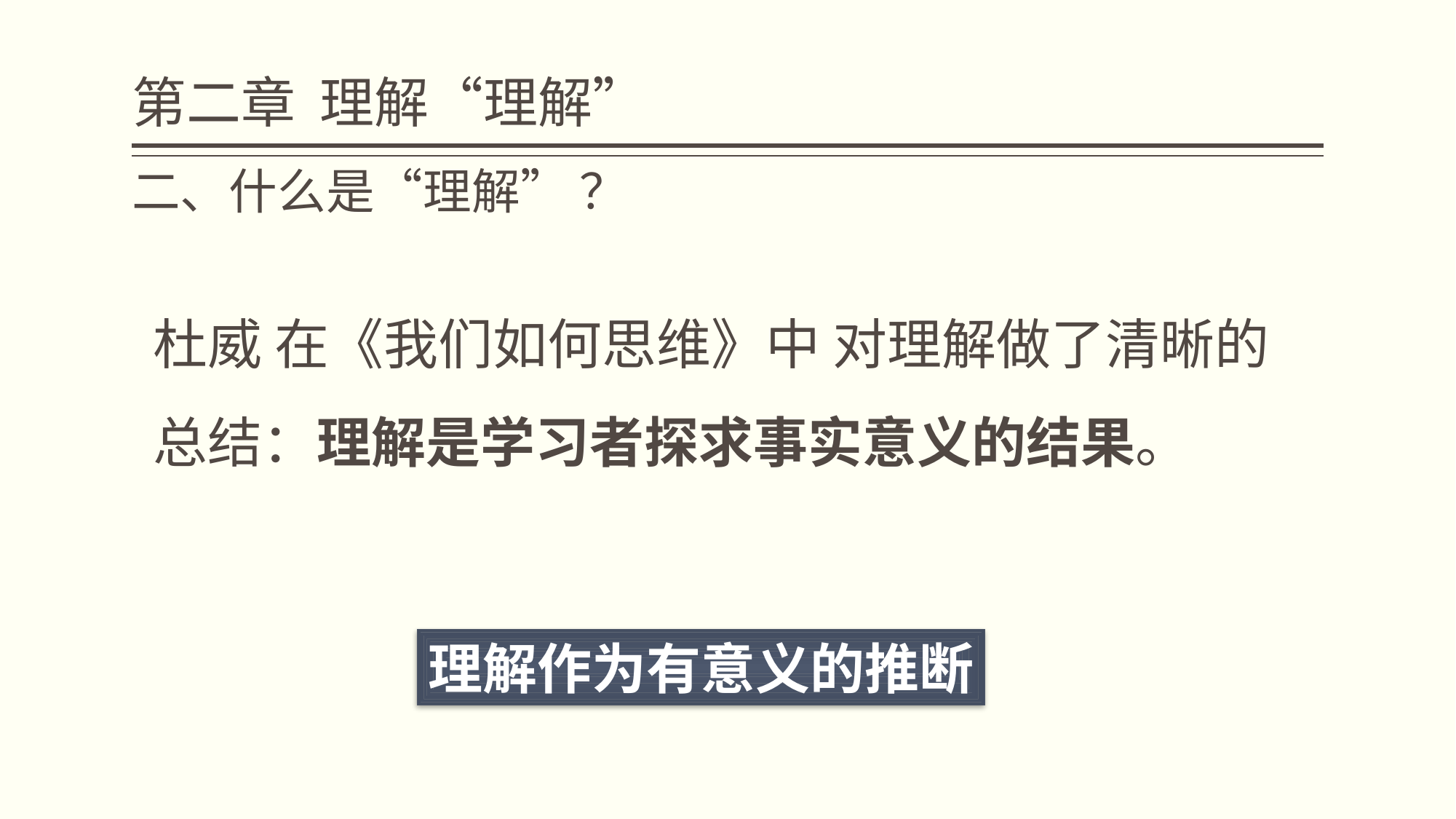

# 第二章  理解“理解”
二、什么是“理解” ？
杜威 在《我们如何思维》中 对理解做了清晰的总结：理解是学习者探求事实意义的结果。
理解作为有意义的推断